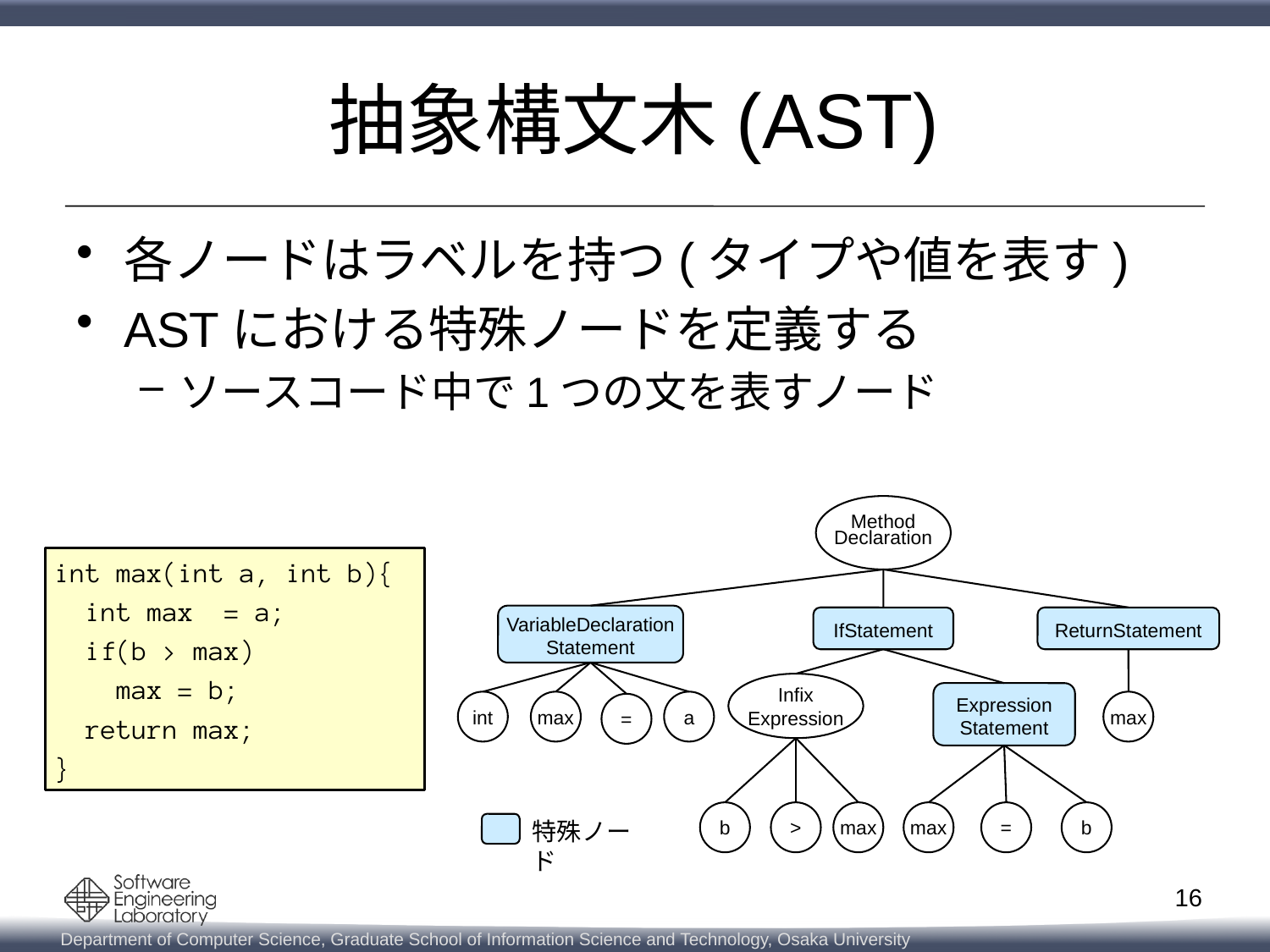

# 抽象構文木(AST)
各ノードはラベルを持つ(タイプや値を表す)
ASTにおける特殊ノードを定義する
ソースコード中で1つの文を表すノード
Method
Declaration
int max(int a, int b){
  int max  = a;
  if(b > max)
    max = b;
  return max;
}
VariableDeclaration
Statement
IfStatement
ReturnStatement
Infix
Expression
Expression
Statement
int
max
a
max
=
max
=
b
>
max
b
特殊ノード

16